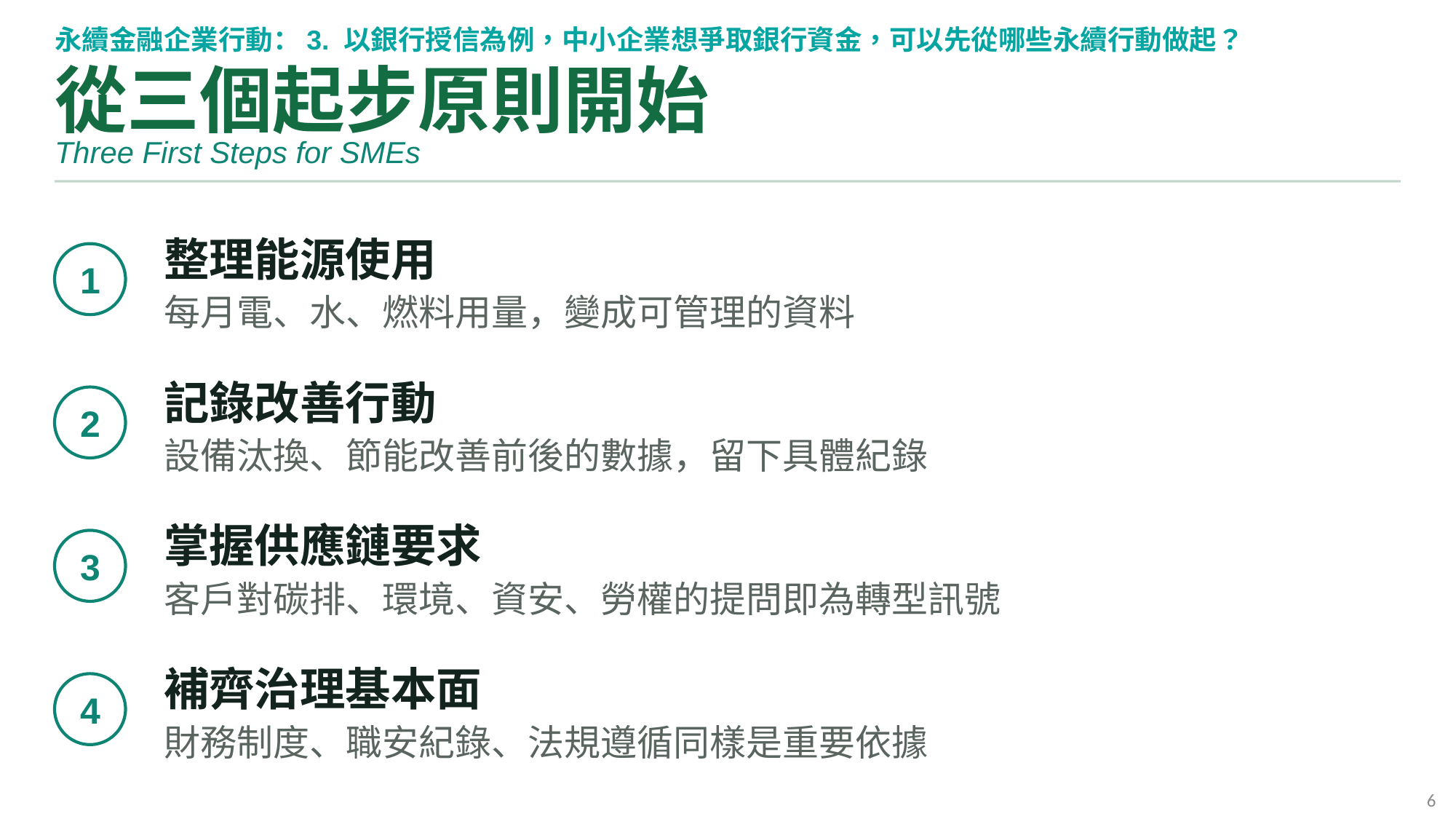

永續金融企業行動：3. 以銀行授信為例，中小企業想爭取銀行資金，可以先從哪些永續行動做起？
從三個起步原則開始
Three First Steps for SMEs

整理能源使用
每月電、水、燃料用量，變成可管理的資料

1
記錄改善行動
設備汰換、節能改善前後的數據，留下具體紀錄

2
掌握供應鏈要求
客戶對碳排、環境、資安、勞權的提問即為轉型訊號

3
補齊治理基本面
財務制度、職安紀錄、法規遵循同樣是重要依據

4
6